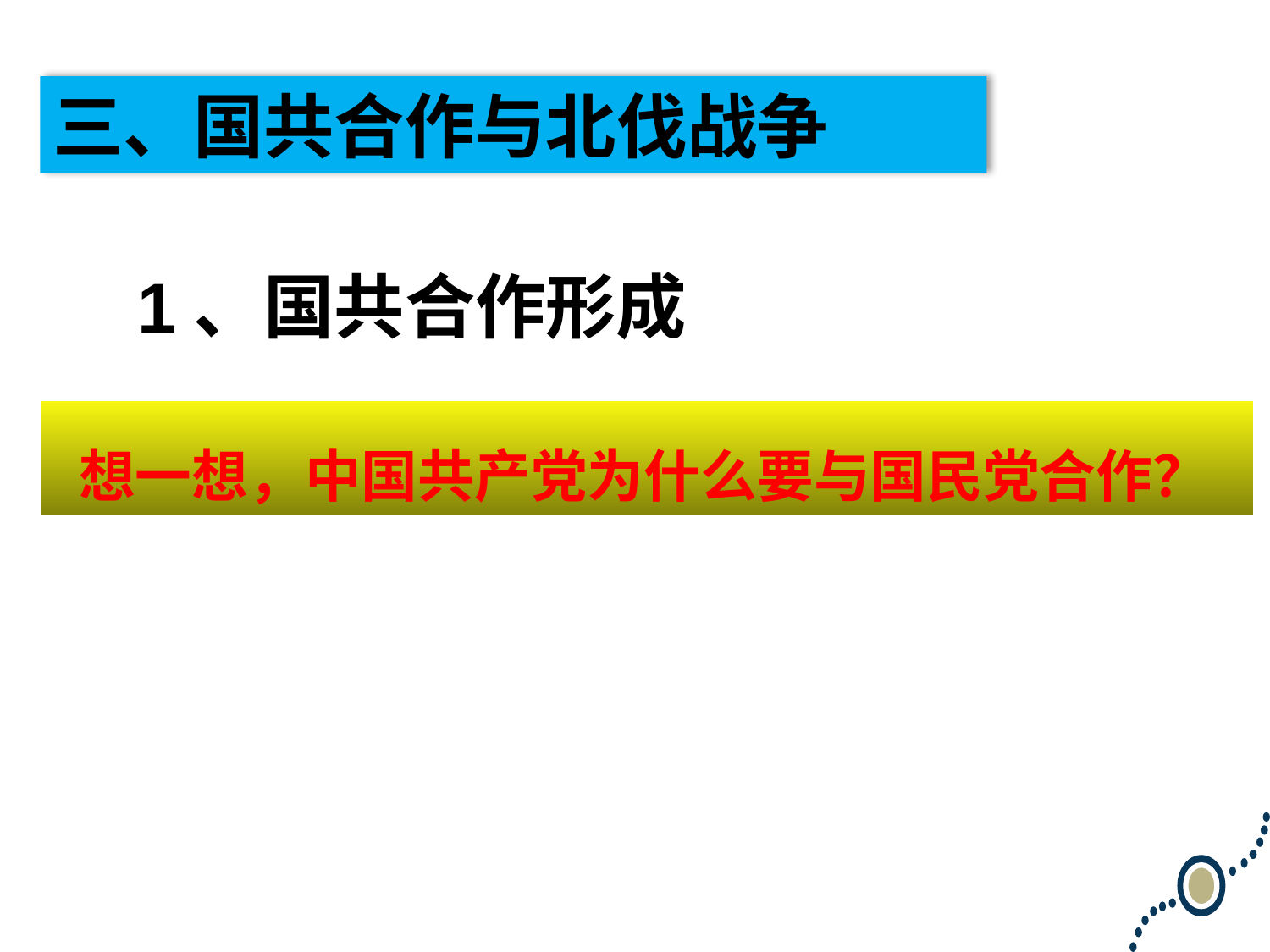

三、国共合作与北伐战争
1、国共合作形成
 想一想，中国共产党为什么要与国民党合作？